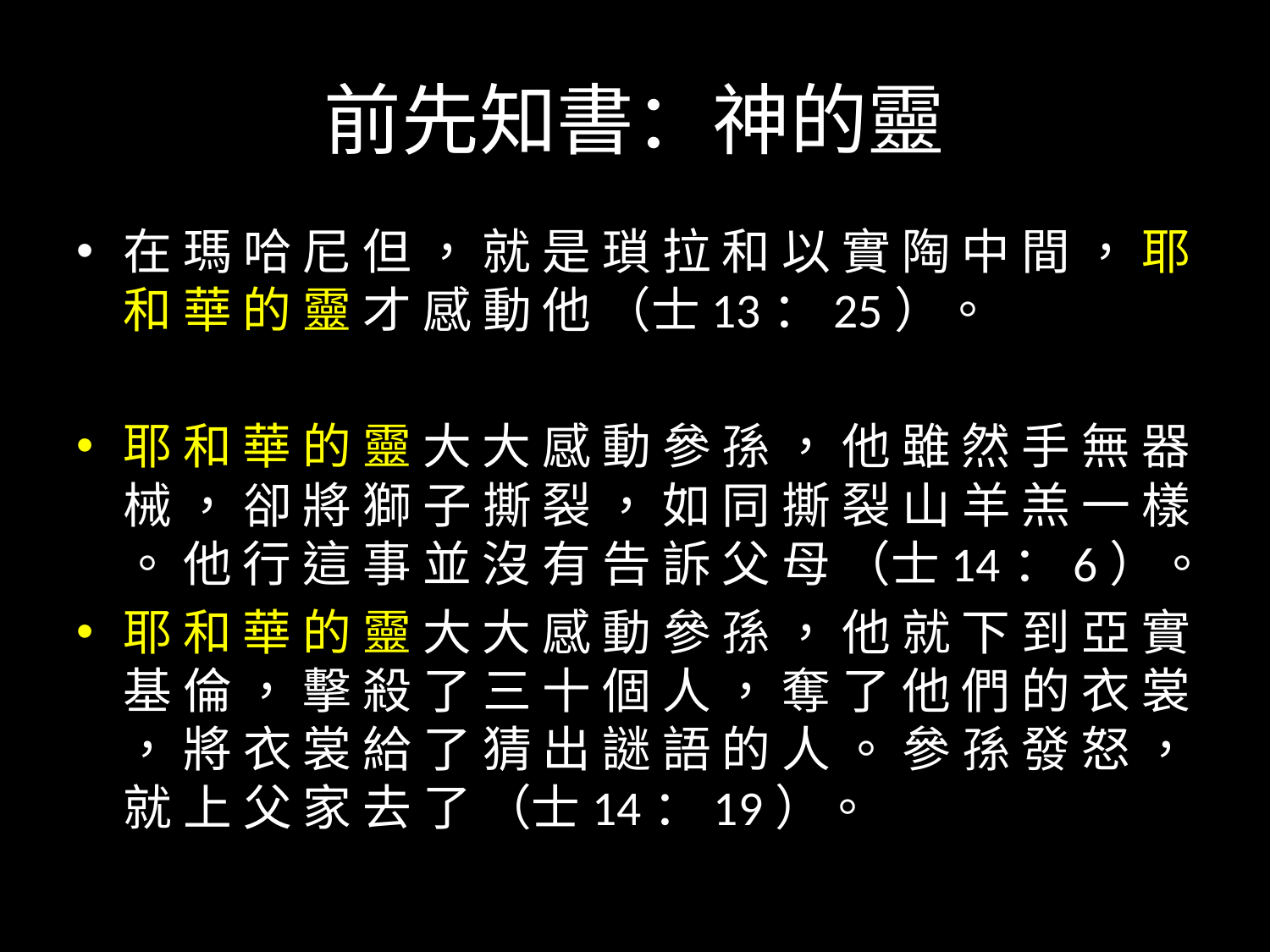

# 前先知書：神的靈

在 瑪 哈 尼 但 ， 就 是 瑣 拉 和 以 實 陶 中 間 ， 耶 和 華 的 靈 才 感 動 他 （士13：25）。

耶 和 華 的 靈 大 大 感 動 參 孫 ， 他 雖 然 手 無 器 械 ， 卻 將 獅 子 撕 裂 ， 如 同 撕 裂 山 羊 羔 一 樣 。 他 行 這 事 並 沒 有 告 訴 父 母 （士14：6）。
耶 和 華 的 靈 大 大 感 動 參 孫 ， 他 就 下 到 亞 實 基 倫 ， 擊 殺 了 三 十 個 人 ， 奪 了 他 們 的 衣 裳 ， 將 衣 裳 給 了 猜 出 謎 語 的 人 。 參 孫 發 怒 ， 就 上 父 家 去 了 （士14：19）。